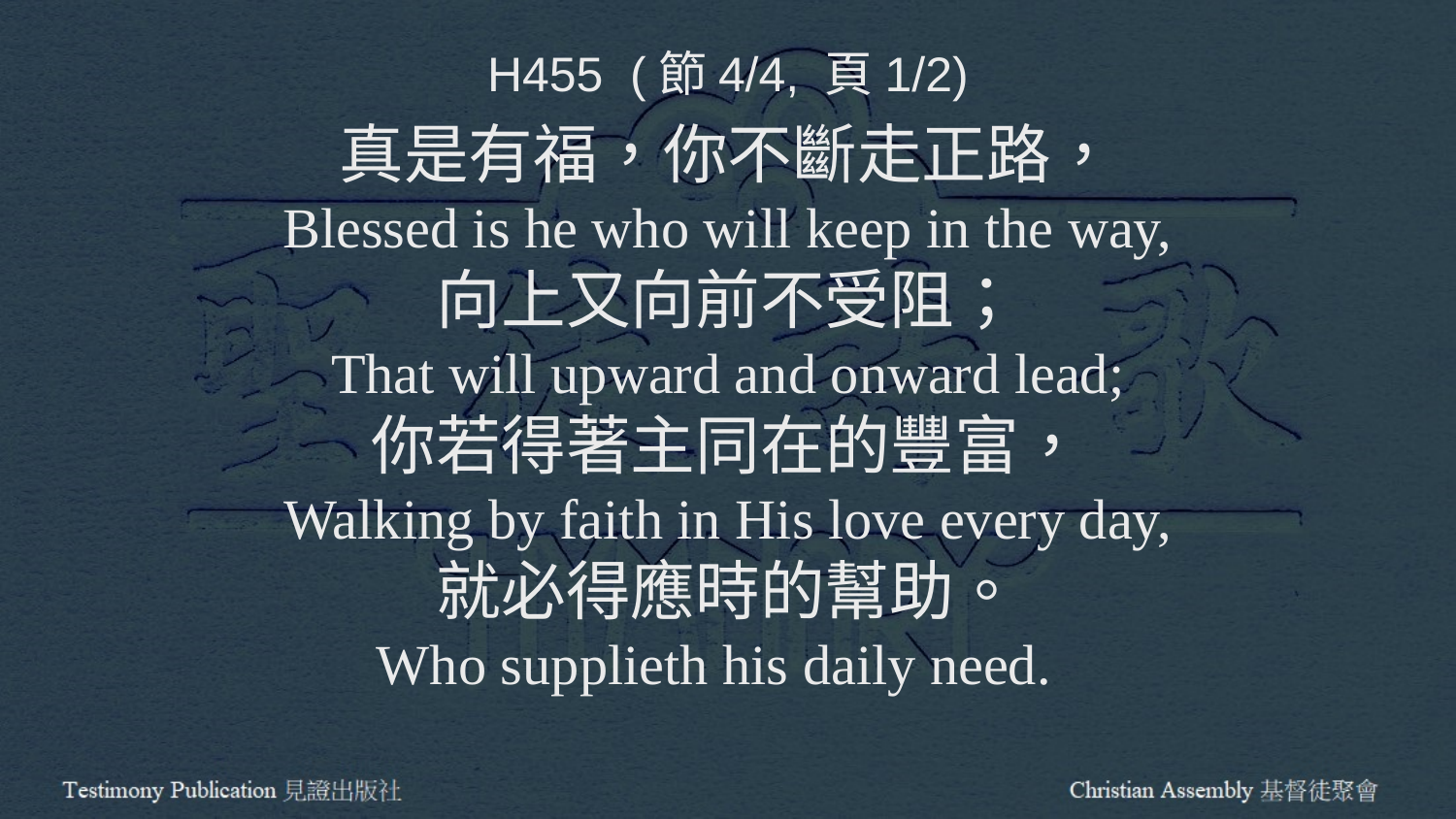

H455  (節4/4, 頁1/2)
真是有福，你不斷走正路，
Blessed is he who will keep in the way,
向上又向前不受阻；
That will upward and onward lead;
你若得著主同在的豐富，
Walking by faith in His love every day,
就必得應時的幫助。
Who supplieth his daily need.